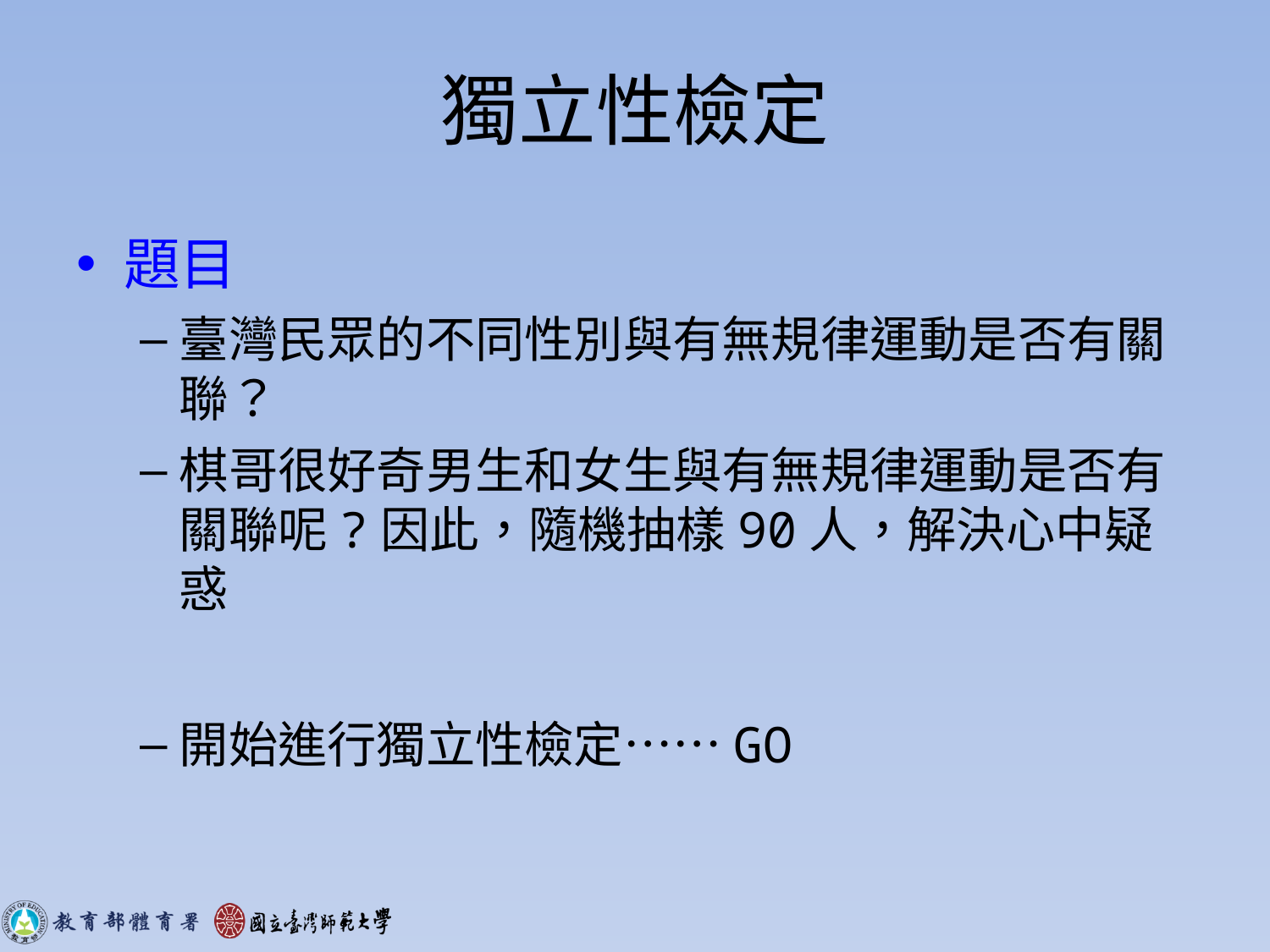

# 獨立性檢定
題目
臺灣民眾的不同性別與有無規律運動是否有關聯？
棋哥很好奇男生和女生與有無規律運動是否有關聯呢?因此，隨機抽樣90人，解決心中疑惑

開始進行獨立性檢定……GO